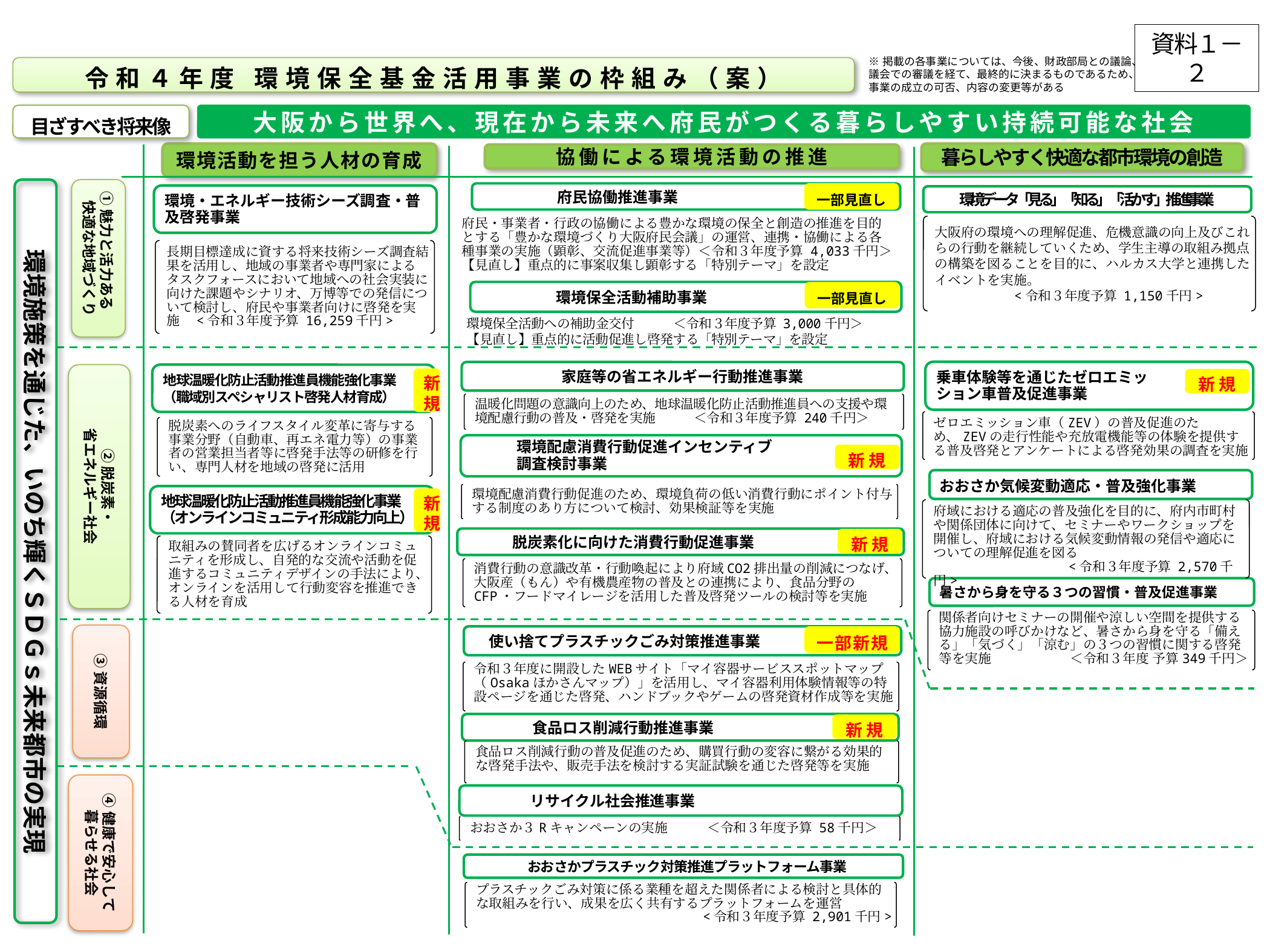

資料１－２
※掲載の各事業については、今後、財政部局との議論、議会での審議を経て、最終的に決まるものであるため、事業の成立の可否、内容の変更等がある
令和４年度 環境保全基金活用事業の枠組み（案）
目ざすべき将来像
大阪から世界へ、現在から未来へ府民がつくる暮らしやすい持続可能な社会
環境活動を担う人材の育成
暮らしやすく快適な都市環境の創造
協働による環境活動の推進
環境施策を通じた、いのち輝くＳＤＧｓ未来都市の実現
①魅力と活力ある
快適な地域づくり
一部見直し
　　　　　府民協働推進事業
環境・エネルギー技術シーズ調査・普及啓発事業
環境データ「見る」「知る」「活かす」推進事業
府民・事業者・行政の協働による豊かな環境の保全と創造の推進を目的とする「豊かな環境づくり大阪府民会議」の運営、連携・協働による各種事業の実施（顕彰、交流促進事業等）＜令和３年度予算 4,033千円＞
【見直し】重点的に事案収集し顕彰する「特別テーマ」を設定

大阪府の環境への理解促進、危機意識の向上及びこれらの行動を継続していくため、学生主導の取組み拠点の構築を図ることを目的に、ハルカス大学と連携したイベントを実施。
                  　<令和３年度予算 1,150千円>
長期目標達成に資する将来技術シーズ調査結果を活用し、地域の事業者や専門家によるタスクフォースにおいて地域への社会実装に向けた課題やシナリオ、万博等での発信について検討し、府民や事業者向けに啓発を実施　<令和３年度予算 16,259千円>
　　　　　環境保全活動補助事業
一部見直し
環境保全活動への補助金交付　　　＜令和３年度予算 3,000千円＞
【見直し】重点的に活動促進し啓発する「特別テーマ」を設定
乗車体験等を通じたゼロエミッ
ション車普及促進事業
家庭等の省エネルギー行動推進事業
地球温暖化防止活動推進員機能強化事業
（職域別スペシャリスト啓発人材育成）
②脱炭素・
省エネルギー社会
新規
新規
温暖化問題の意識向上のため、地球温暖化防止活動推進員への支援や環境配慮行動の普及・啓発を実施　　　＜令和３年度予算 240千円＞
ゼロエミッション車（ZEV）の普及促進のため、ZEVの走行性能や充放電機能等の体験を提供する普及啓発とアンケートによる啓発効果の調査を実施
脱炭素へのライフスタイル変革に寄与する事業分野（自動車、再エネ電力等）の事業者の営業担当者等に啓発手法等の研修を行い、専門人材を地域の啓発に活用
　　　環境配慮消費行動促進インセンティブ
　　　調査検討事業
新規
おおさか気候変動適応・普及強化事業
環境配慮消費行動促進のため、環境負荷の低い消費行動にポイント付与する制度のあり方について検討、効果検証等を実施
地球温暖化防止活動推進員機能強化事業
（オンラインコミュニティ形成能力向上）
新規
府域における適応の普及強化を目的に、府内市町村や関係団体に向けて、セミナーやワークショップを開催し、府域における気候変動情報の発信や適応についての理解促進を図る
　　　　　　　　　　<令和３年度予算 2,570千円>
　　　脱炭素化に向けた消費行動促進事業
新規
取組みの賛同者を広げるオンラインコミュニティを形成し、自発的な交流や活動を促進するコミュニティデザインの手法により、オンラインを活用して行動変容を推進できる人材を育成
消費行動の意識改革・行動喚起により府域CO2排出量の削減につなげ、大阪産（もん）や有機農産物の普及との連携により、食品分野のCFP・フードマイレージを活用した普及啓発ツールの検討等を実施
暑さから身を守る３つの習慣・普及促進事業

関係者向けセミナーの開催や涼しい空間を提供する協力施設の呼びかけなど、暑さから身を守る「備える」「気づく」「涼む」の３つの習慣に関する啓発等を実施　　　　　　＜令和３年度 予算349千円＞
③資源循環
　使い捨てプラスチックごみ対策推進事業
一部新規
令和３年度に開設したWEBサイト「マイ容器サービススポットマップ（Osakaほかさんマップ）」を活用し、マイ容器利用体験情報等の特設ページを通じた啓発、ハンドブックやゲームの啓発資材作成等を実施
　　　　食品ロス削減行動推進事業
新規
食品ロス削減行動の普及促進のため、購買行動の変容に繋がる効果的な啓発手法や、販売手法を検討する実証試験を通じた啓発等を実施
④健康で安心して
暮らせる社会
　　　　リサイクル社会推進事業
おおさか３Rキャンペーンの実施　　　＜令和３年度予算 58千円＞
　　　　おおさかプラスチック対策推進プラットフォーム事業
プラスチックごみ対策に係る業種を超えた関係者による検討と具体的な取組みを行い、成果を広く共有するプラットフォームを運営
　　　　　　　　　　　　　　　　　<令和３年度予算 2,901千円>